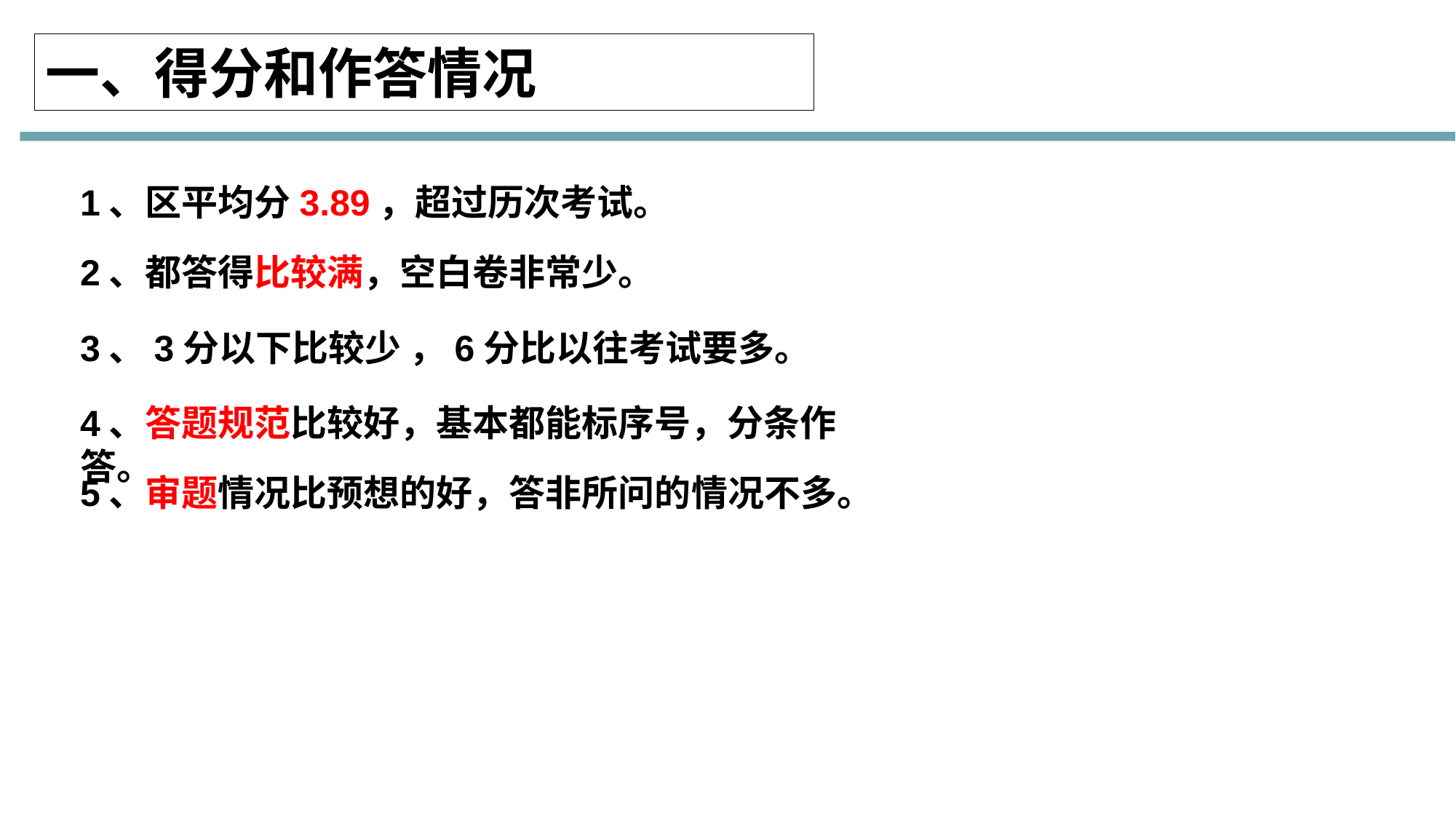

一、得分和作答情况

1、区平均分3.89，超过历次考试。
2、都答得比较满，空白卷非常少。
3、3分以下比较少 ，6分比以往考试要多。
4、答题规范比较好，基本都能标序号，分条作答。
5、审题情况比预想的好，答非所问的情况不多。